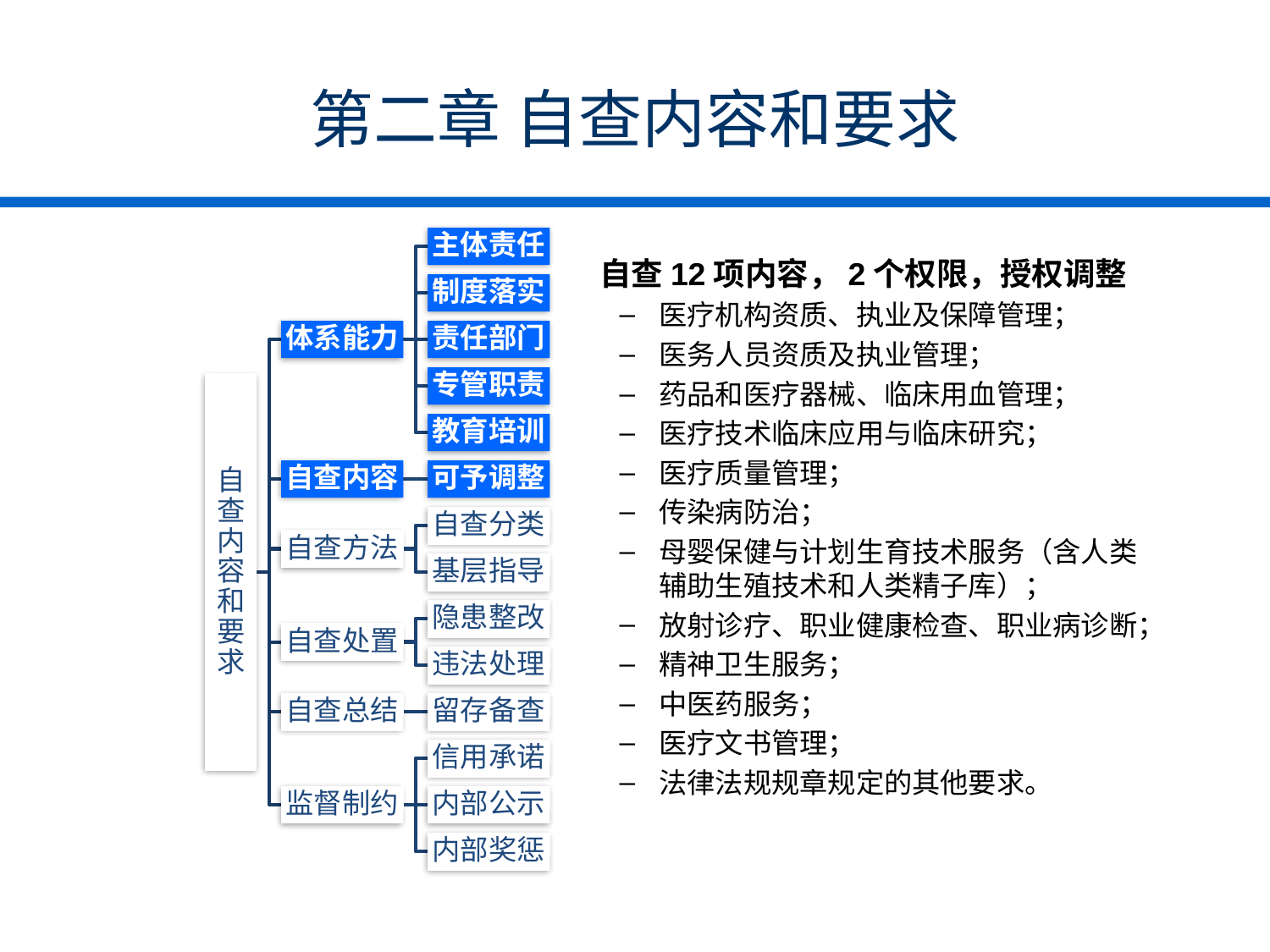

# 第二章 自查内容和要求

自查内容和要求
体系能力
主体责任
制度落实
责任部门
专管职责
教育培训
自查内容
可予调整
自查方法
自查分类
基层指导
自查处置
隐患整改
违法处理
自查总结
留存备查
监督制约
信用承诺
内部公示
内部奖惩
     自查12项内容，2个权限，授权调整
医疗机构资质、执业及保障管理；
医务人员资质及执业管理；
药品和医疗器械、临床用血管理；
医疗技术临床应用与临床研究；
医疗质量管理；
传染病防治；
母婴保健与计划生育技术服务（含人类辅助生殖技术和人类精子库）；
放射诊疗、职业健康检查、职业病诊断；
精神卫生服务；
中医药服务；
医疗文书管理；
法律法规规章规定的其他要求。